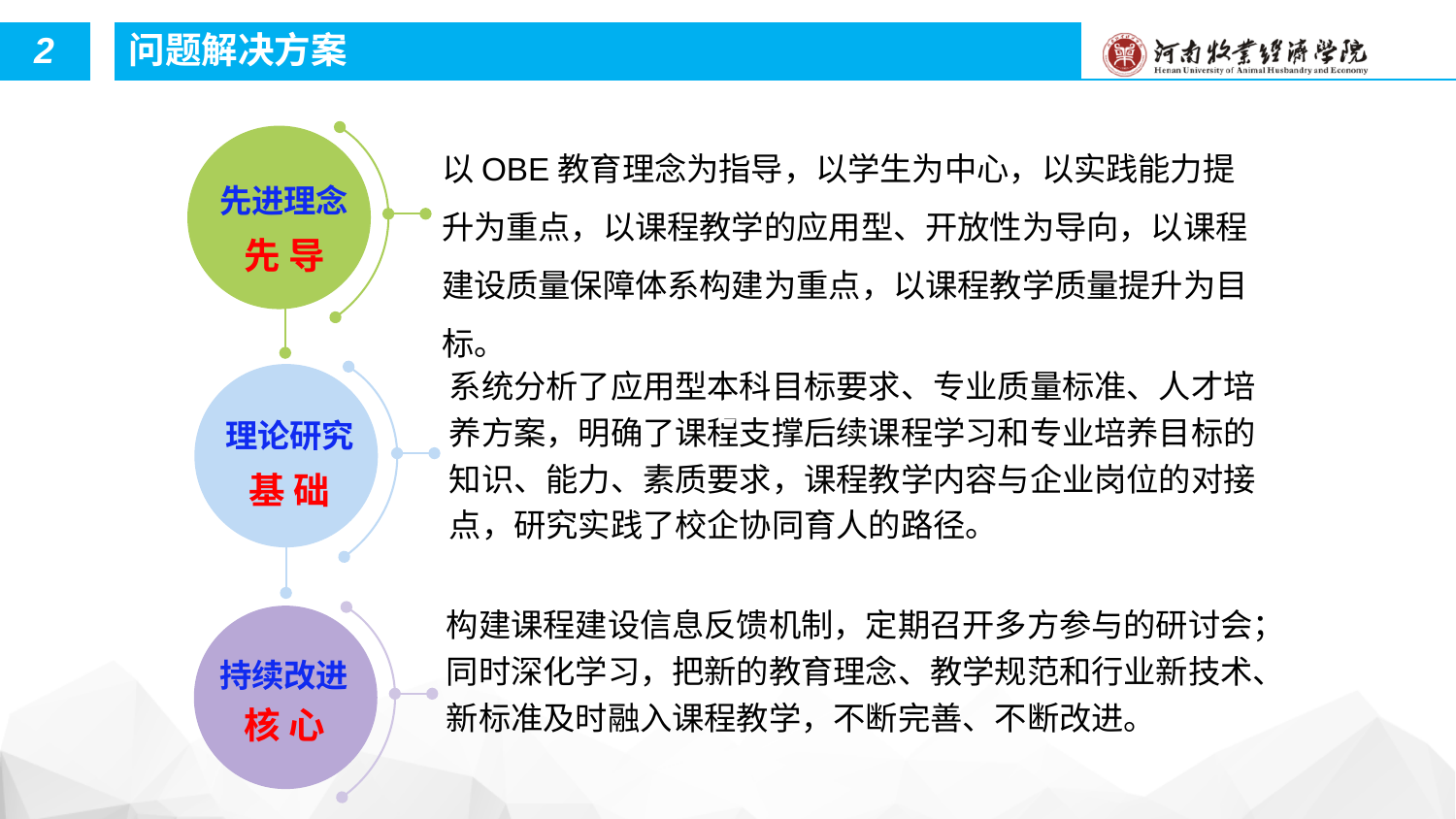

2
问题解决方案

以OBE教育理念为指导，以学生为中心，以实践能力提升为重点，以课程教学的应用型、开放性为导向，以课程建设质量保障体系构建为重点，以课程教学质量提升为目标。

先进理念
先 导

系统分析了应用型本科目标要求、专业质量标准、人才培养方案，明确了课程支撑后续课程学习和专业培养目标的知识、能力、素质要求，课程教学内容与企业岗位的对接点，研究实践了校企协同育人的路径。

2
2
理论研究
基 础
3

构建课程建设信息反馈机制，定期召开多方参与的研讨会；同时深化学习，把新的教育理念、教学规范和行业新技术、新标准及时融入课程教学，不断完善、不断改进。

持续改进
核 心